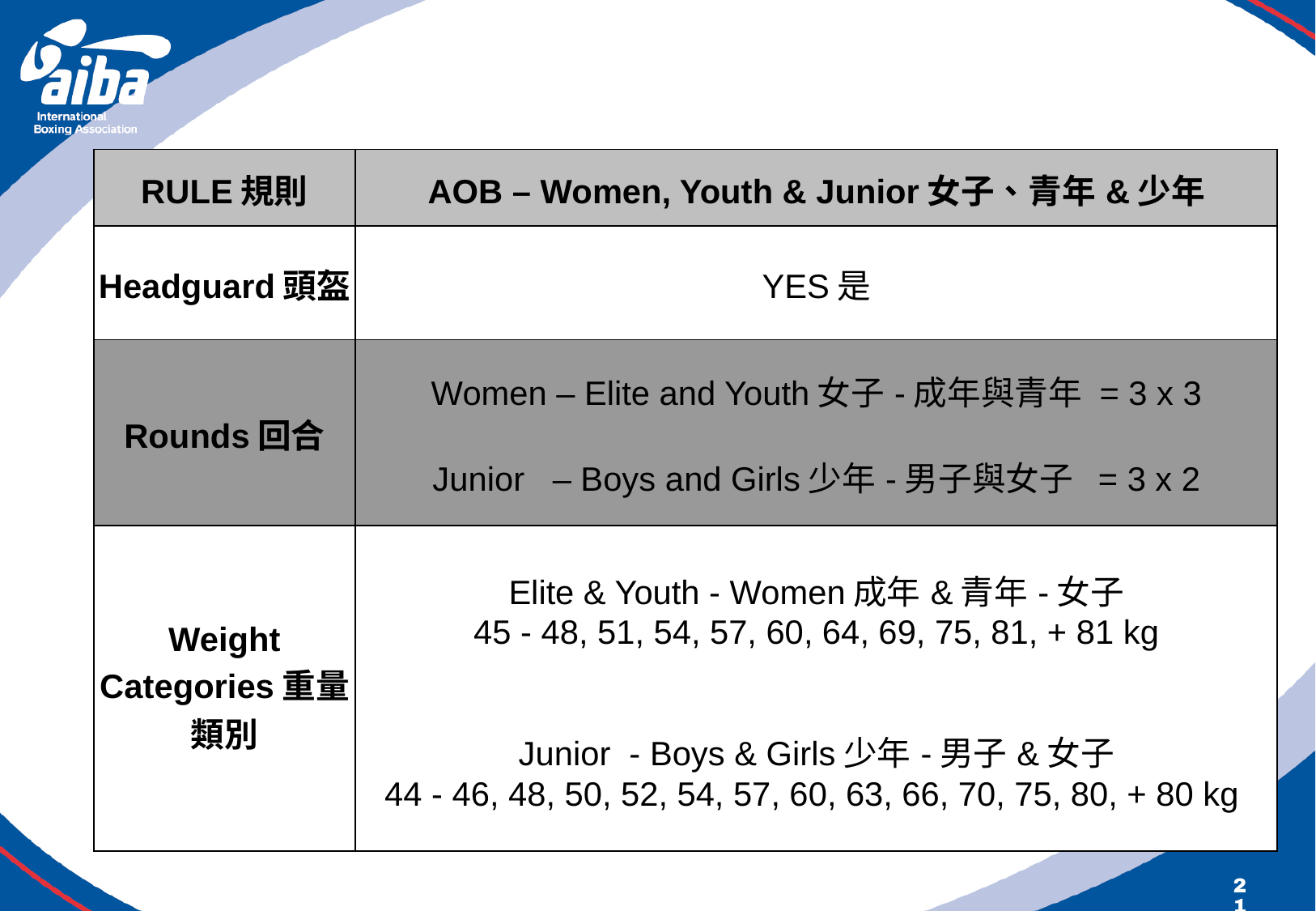

| RULE規則 | AOB – Women, Youth & Junior女子、青年&少年 |
| --- | --- |
| Headguard頭盔 | YES是 |
| Rounds回合 | Women – Elite and Youth女子-成年與青年 = 3 x 3 Junior – Boys and Girls少年-男子與女子 = 3 x 2 |
| Weight Categories重量類別 | Elite & Youth - Women成年&青年-女子 45 - 48, 51, 54, 57, 60, 64, 69, 75, 81, + 81 kg Junior - Boys & Girls少年-男子&女子 44 - 46, 48, 50, 52, 54, 57, 60, 63, 66, 70, 75, 80, + 80 kg |
214